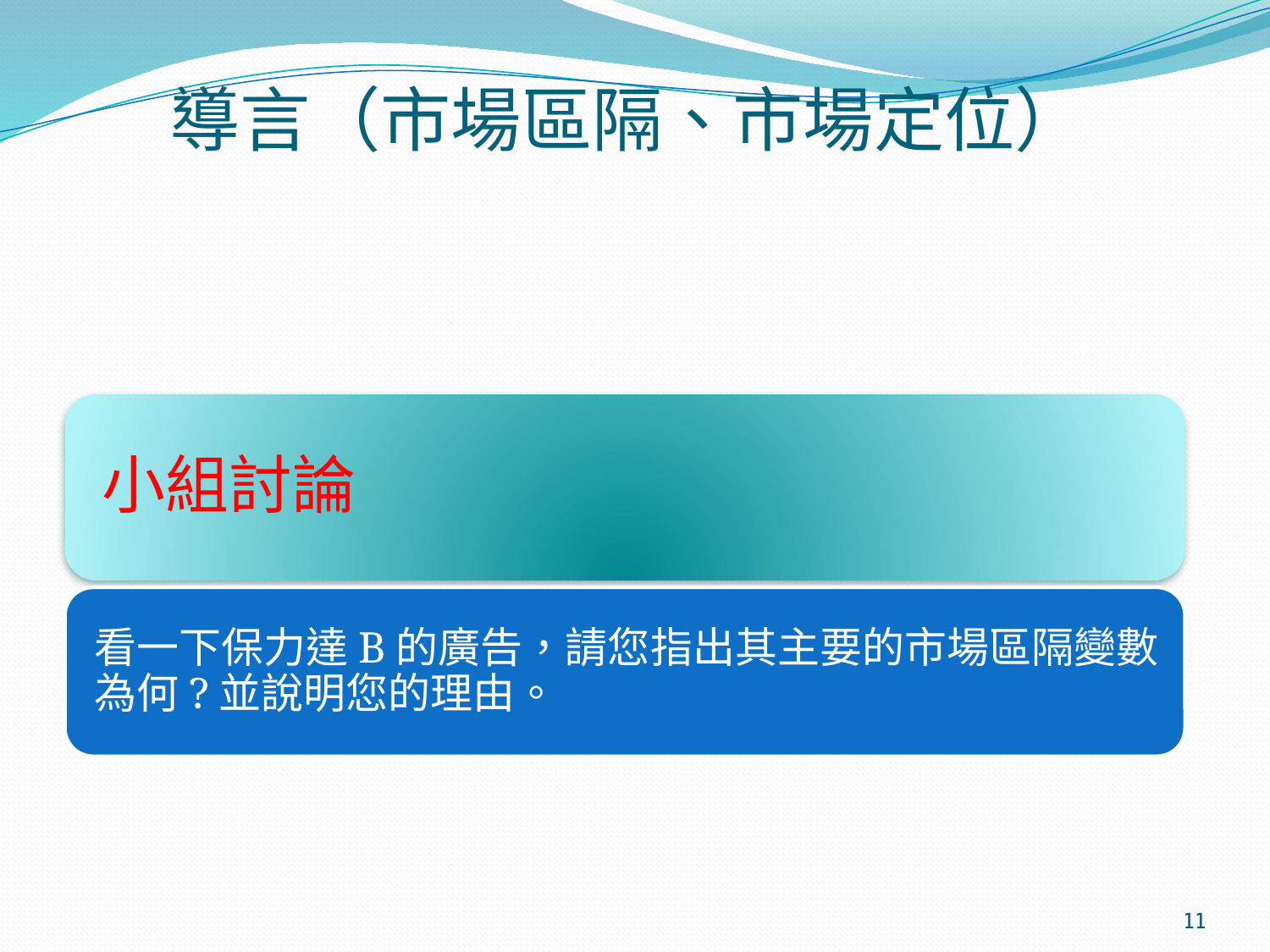

# 導言（市場區隔、市場定位）
小組討論
看一下保力達B的廣告，請您指出其主要的市場區隔變數為何?並說明您的理由。
11